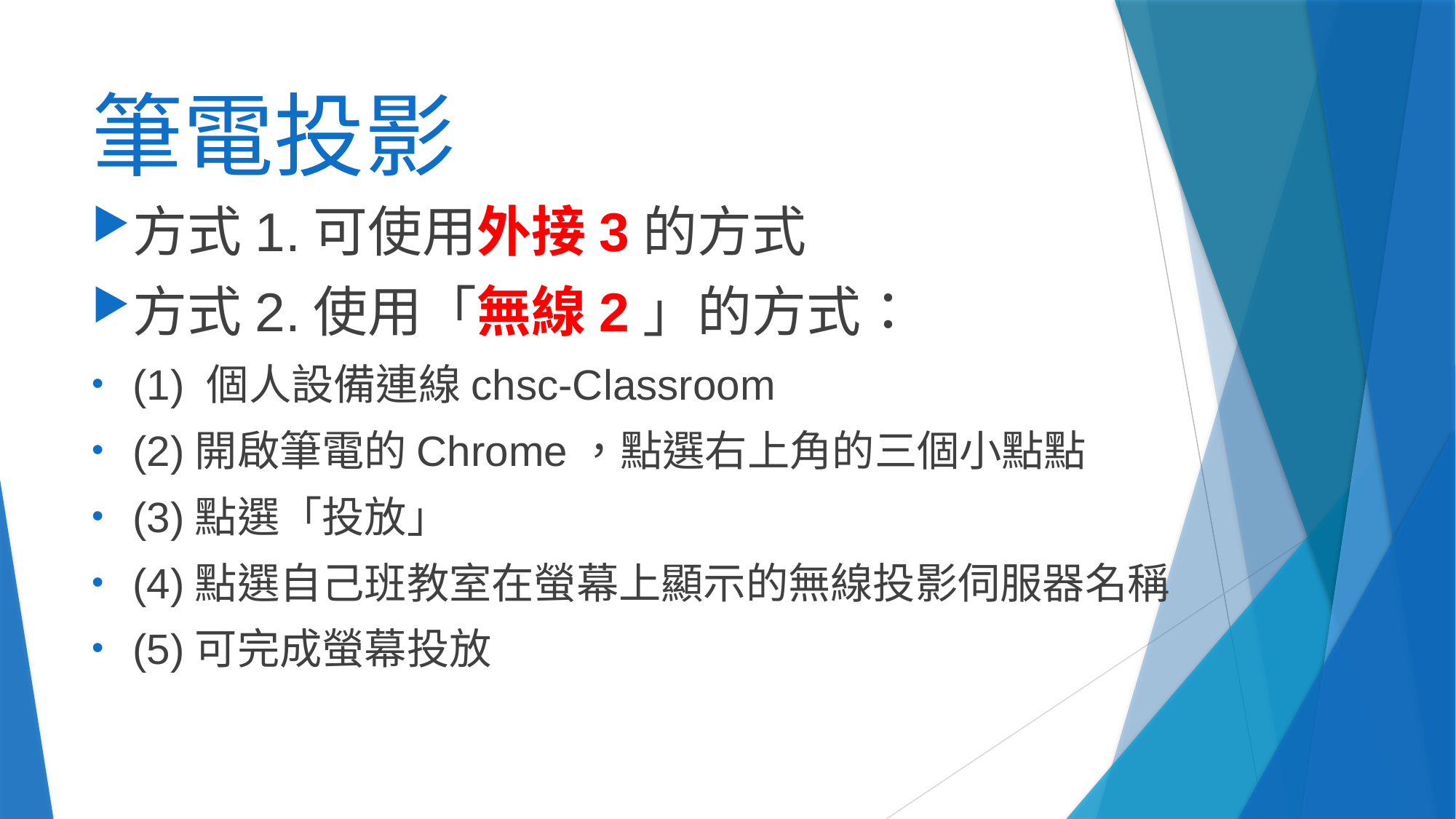

# 筆電投影
方式1.可使用外接3的方式
方式2.使用「無線2」的方式：
(1) 個人設備連線chsc-Classroom
(2)開啟筆電的Chrome，點選右上角的三個小點點
(3)點選「投放」
(4)點選自己班教室在螢幕上顯示的無線投影伺服器名稱
(5)可完成螢幕投放